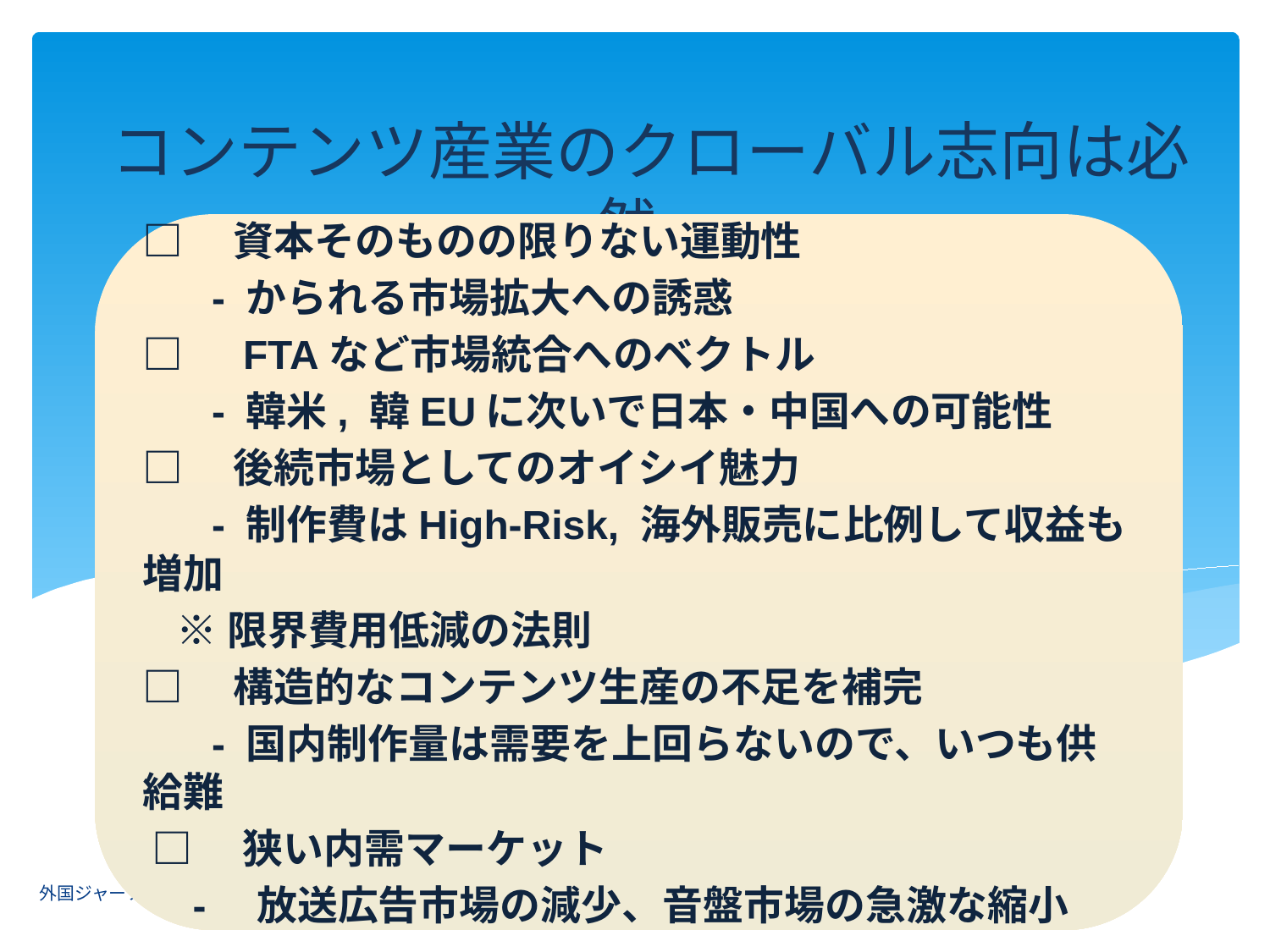

コンテンツ産業のクローバル志向は必然
#

□　資本そのものの限りない運動性
 　- かられる市場拡大への誘惑
□　FTAなど市場統合へのベクトル
 　- 韓米, 韓EUに次いで日本・中国への可能性
□　後続市場としてのオイシイ魅力
 　- 制作費はHigh-Risk, 海外販売に比例して収益も増加
   ※限界費用低減の法則
□　構造的なコンテンツ生産の不足を補完
 　- 国内制作量は需要を上回らないので、いつも供給難
 □　狭い内需マーケット
　-　放送広告市場の減少、音盤市場の急激な縮小
9
外国ジャーナリズムⅠa(2014)